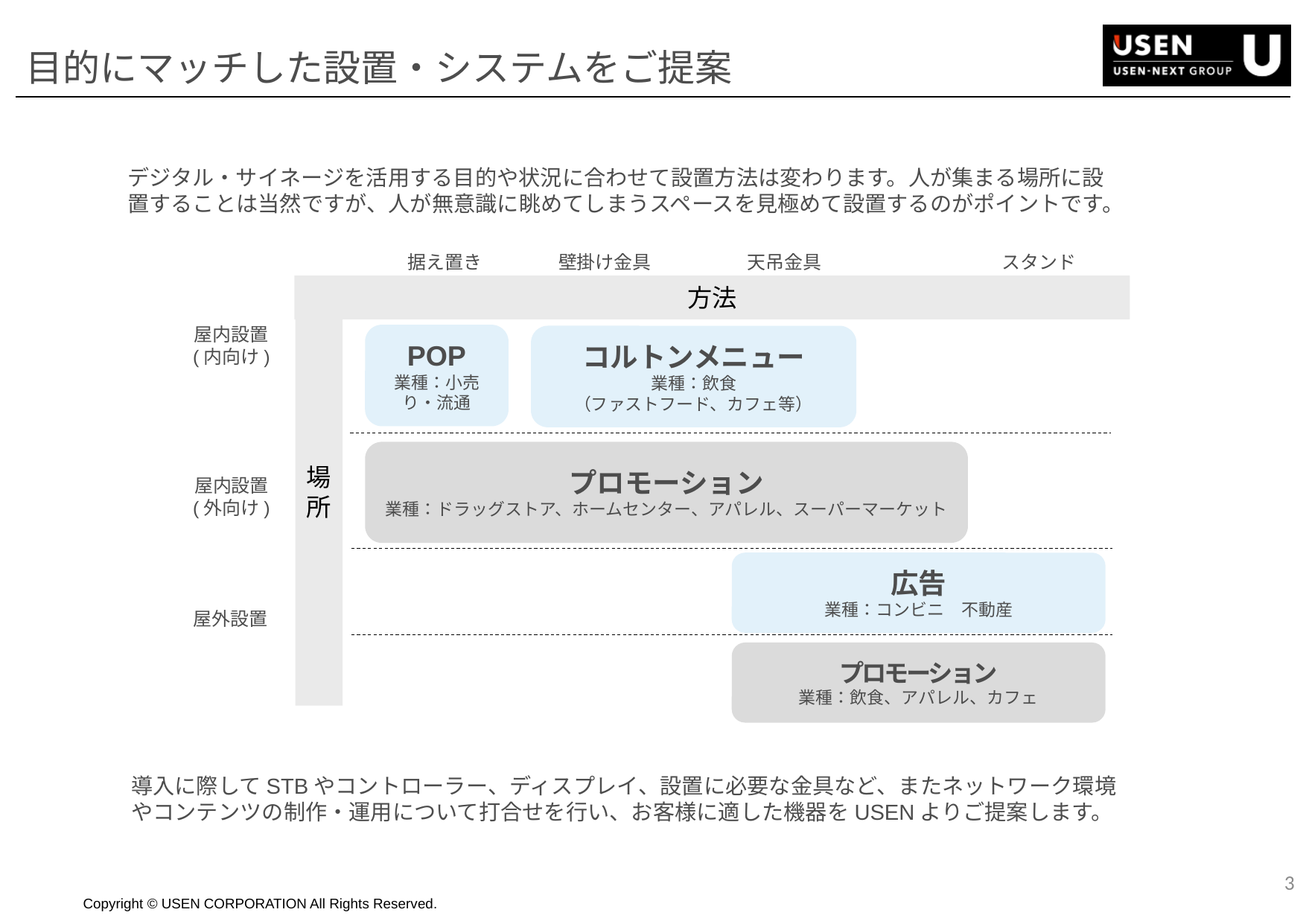

# 目的にマッチした設置・システムをご提案
デジタル・サイネージを活用する目的や状況に合わせて設置方法は変わります。人が集まる場所に設置することは当然ですが、人が無意識に眺めてしまうスペースを見極めて設置するのがポイントです。
据え置き
壁掛け金具
天吊金具
スタンド
方法
場所
屋内設置
(内向け)
POP
業種：小売り・流通
コルトンメニュー
業種：飲食
（ファストフード、カフェ等）
プロモーション
業種：ドラッグストア、ホームセンター、アパレル、スーパーマーケット
屋内設置
(外向け)
広告
業種：コンビニ　不動産
屋外設置
プロモーション
業種：飲食、アパレル、カフェ
導入に際してSTBやコントローラー、ディスプレイ、設置に必要な金具など、またネットワーク環境やコンテンツの制作・運用について打合せを行い、お客様に適した機器をUSENよりご提案します。
3